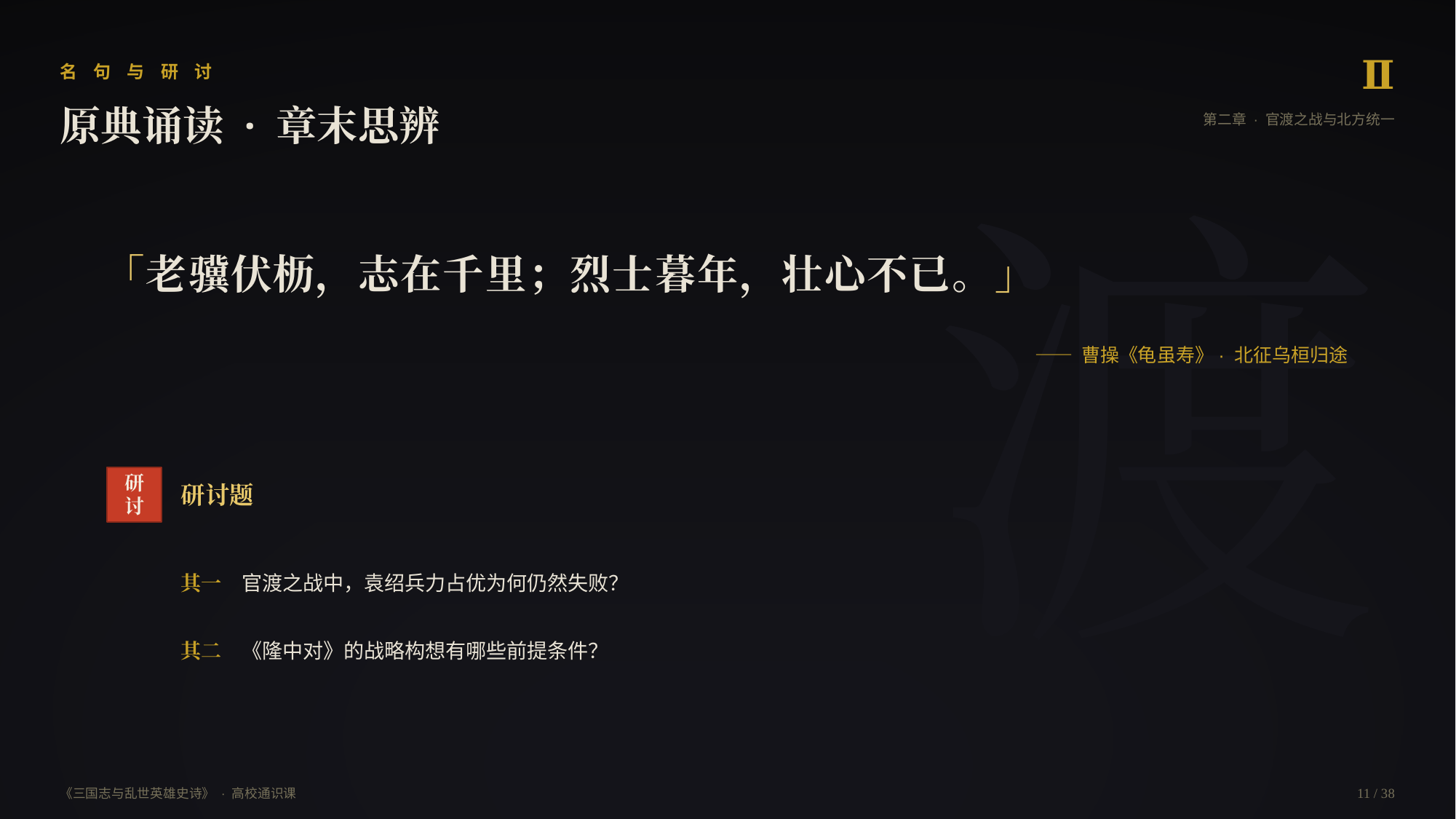

Ⅱ
名 句 与 研 讨
原典诵读 · 章末思辨
第二章 · 官渡之战与北方统一
渡
「老骥伏枥，志在千里；烈士暮年，壮心不已。」
—— 曹操《龟虽寿》· 北征乌桓归途

研
讨
研讨题
其一　官渡之战中，袁绍兵力占优为何仍然失败？
其二　《隆中对》的战略构想有哪些前提条件？
《三国志与乱世英雄史诗》 · 高校通识课
11 / 38